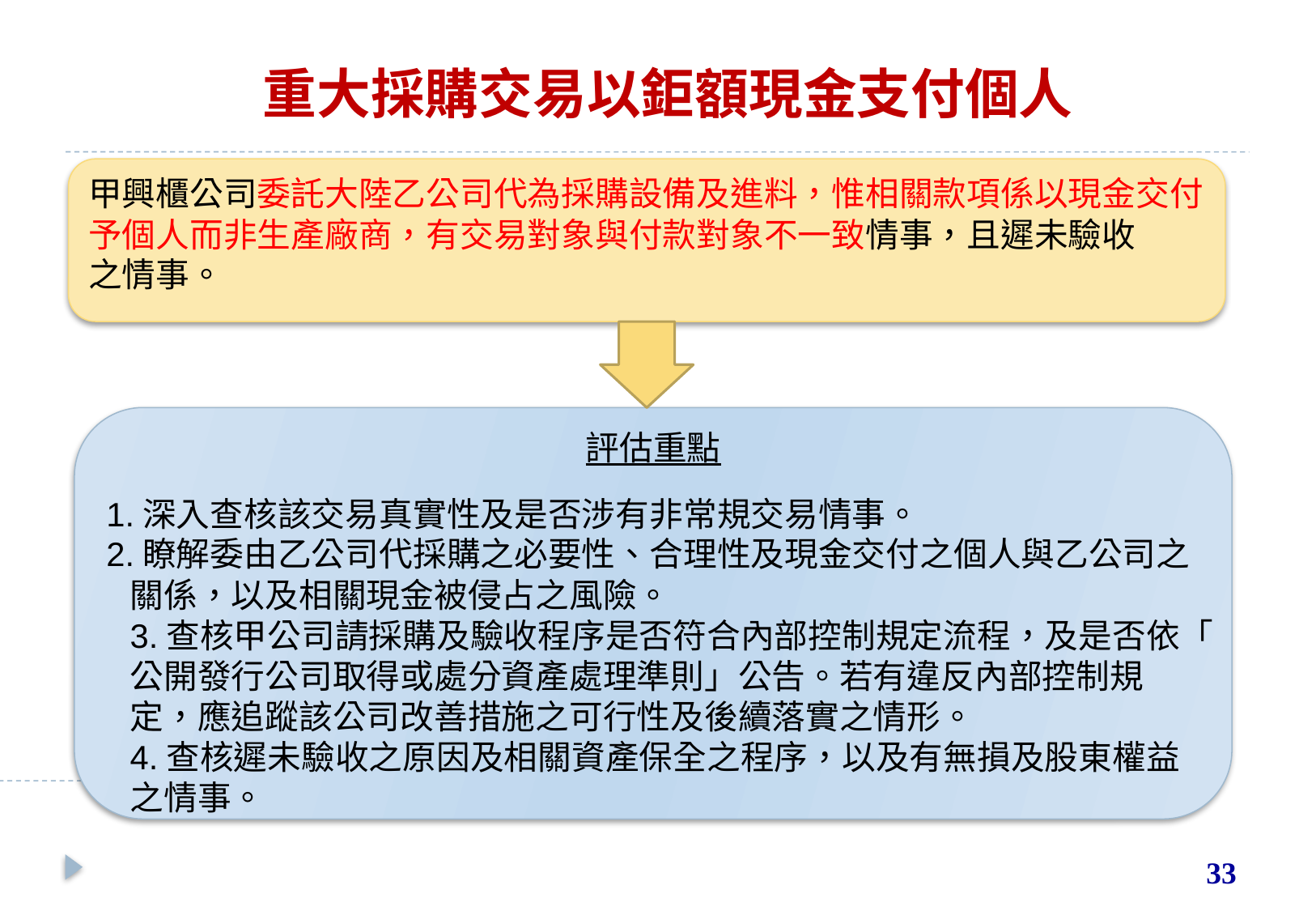

# 重大採購交易以鉅額現金支付個人
甲興櫃公司委託大陸乙公司代為採購設備及進料，惟相關款項係以現金交付
予個人而非生產廠商，有交易對象與付款對象不一致情事，且遲未驗收
之情事。

評估重點

1.深入查核該交易真實性及是否涉有非常規交易情事。
2.瞭解委由乙公司代採購之必要性、合理性及現金交付之個人與乙公司之
關係，以及相關現金被侵占之風險。
3.查核甲公司請採購及驗收程序是否符合內部控制規定流程，及是否依「
公開發行公司取得或處分資產處理準則」公告。若有違反內部控制規
定，應追蹤該公司改善措施之可行性及後續落實之情形。
4.查核遲未驗收之原因及相關資產保全之程序，以及有無損及股東權益
之情事。
33